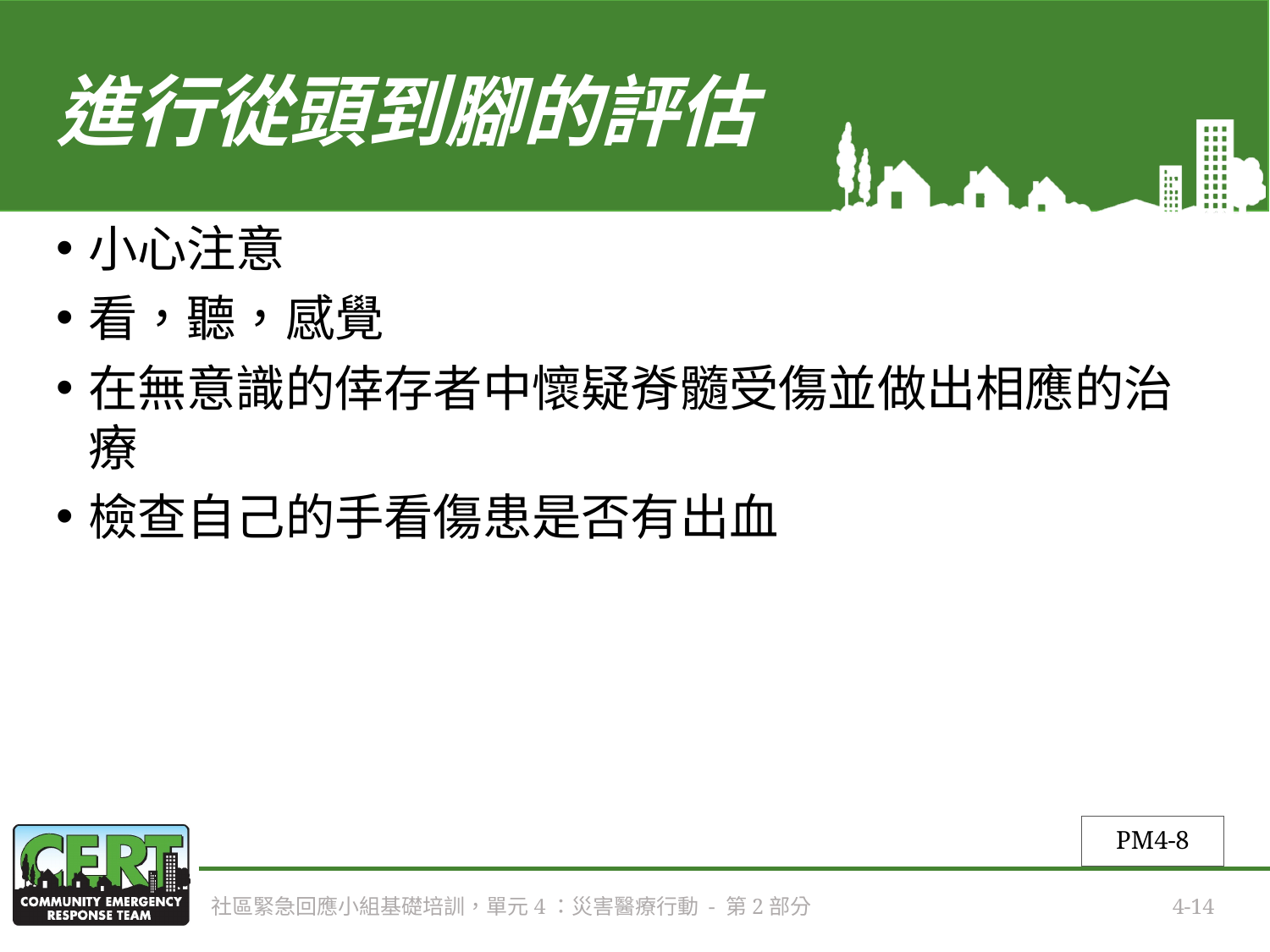

# 進行從頭到腳的評估
小心注意
看，聽，感覺
在無意識的倖存者中懷疑脊髓受傷並做出相應的治療
檢查自己的手看傷患是否有出血
PM4-8
社區緊急回應小組基礎培訓，單元4：災害醫療行動 - 第2部分
4-14